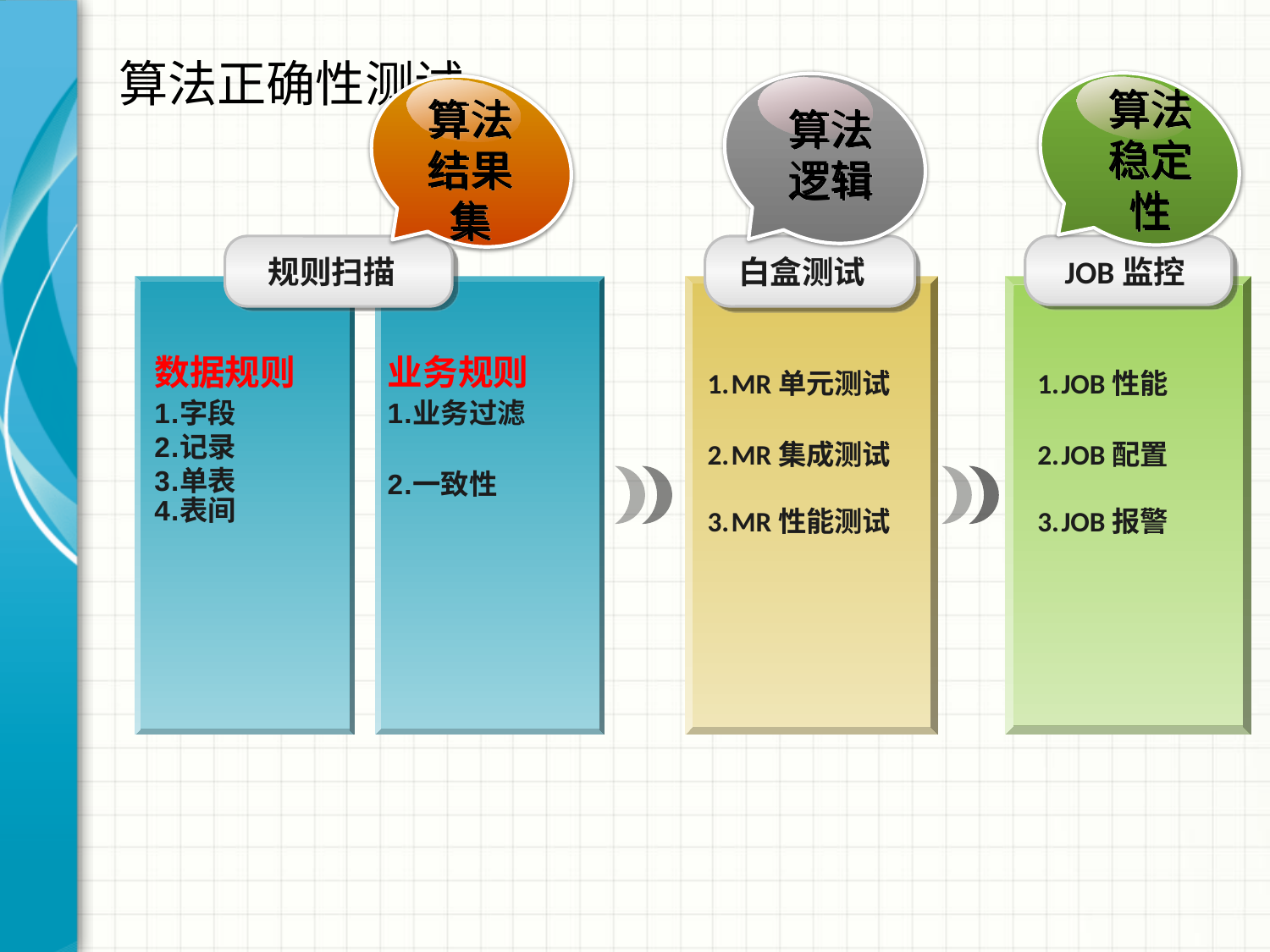

# 算法正确性测试
算法稳定性

算法结果集
算法逻辑

规则扫描
白盒测试
JOB监控

数据规则
字段
记录
单表
表间
业务规则
业务过滤

一致性
MR单元测试

MR集成测试

MR性能测试
JOB性能

JOB配置

JOB报警